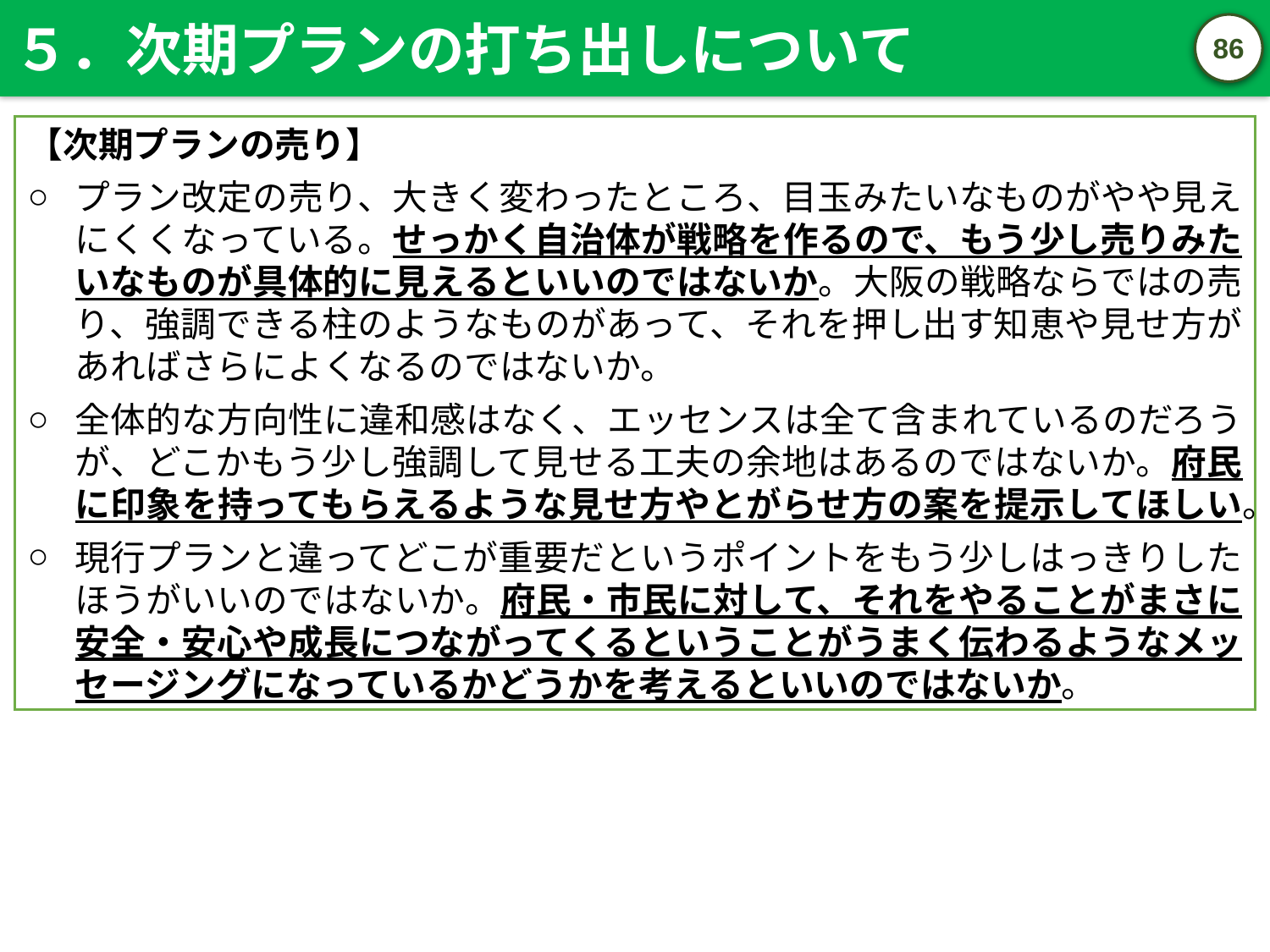

５．次期プランの打ち出しについて
86
【次期プランの売り】
プラン改定の売り、大きく変わったところ、目玉みたいなものがやや見えにくくなっている。せっかく自治体が戦略を作るので、もう少し売りみたいなものが具体的に見えるといいのではないか。大阪の戦略ならではの売り、強調できる柱のようなものがあって、それを押し出す知恵や見せ方があればさらによくなるのではないか。
全体的な方向性に違和感はなく、エッセンスは全て含まれているのだろうが、どこかもう少し強調して見せる工夫の余地はあるのではないか。府民に印象を持ってもらえるような見せ方やとがらせ方の案を提示してほしい。
現行プランと違ってどこが重要だというポイントをもう少しはっきりしたほうがいいのではないか。府民・市民に対して、それをやることがまさに安全・安心や成長につながってくるということがうまく伝わるようなメッセージングになっているかどうかを考えるといいのではないか。